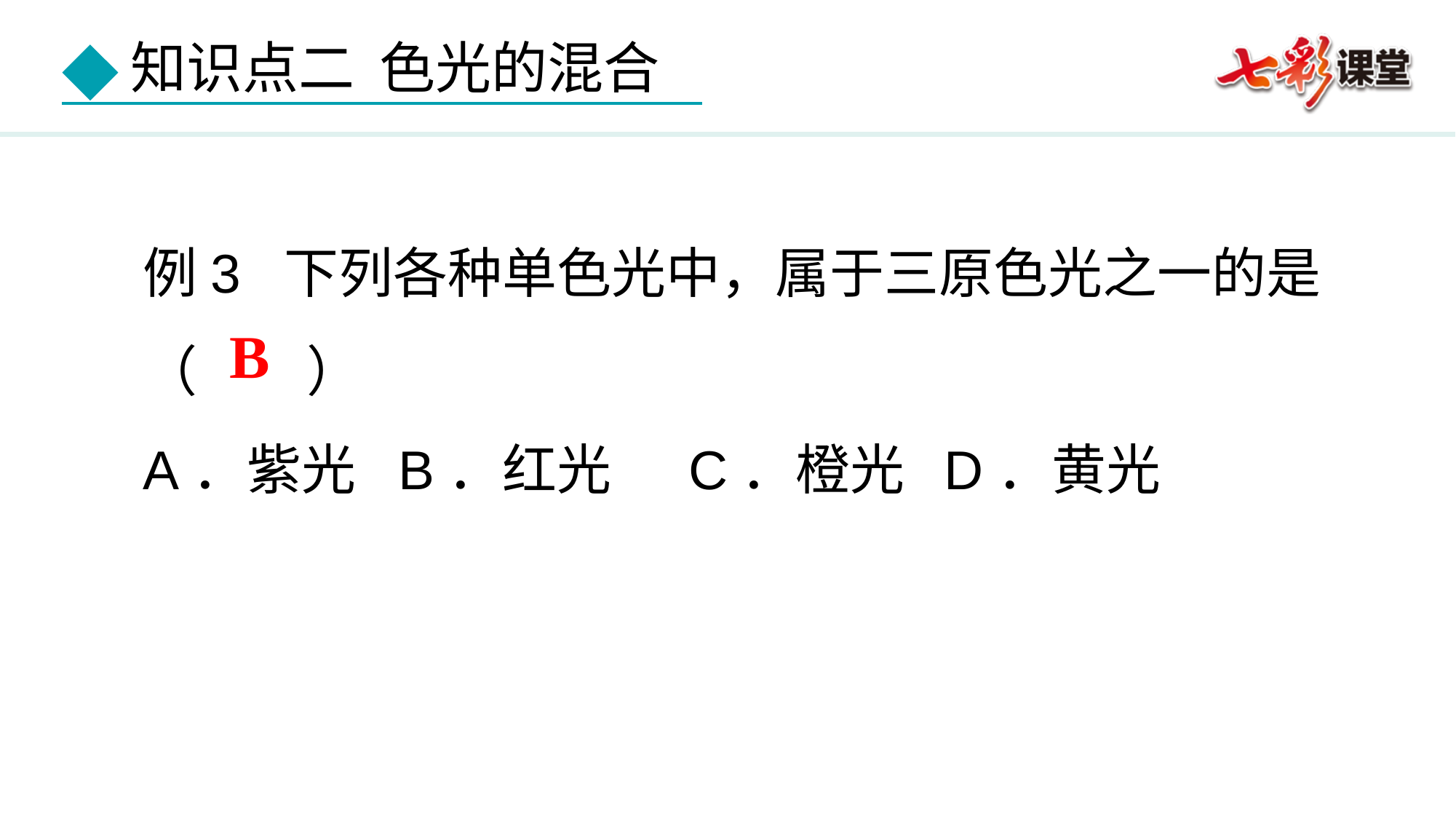

例3  下列各种单色光中，属于三原色光之一的是（　　）
A．紫光	  B．红光	C．橙光	  D．黄光
B